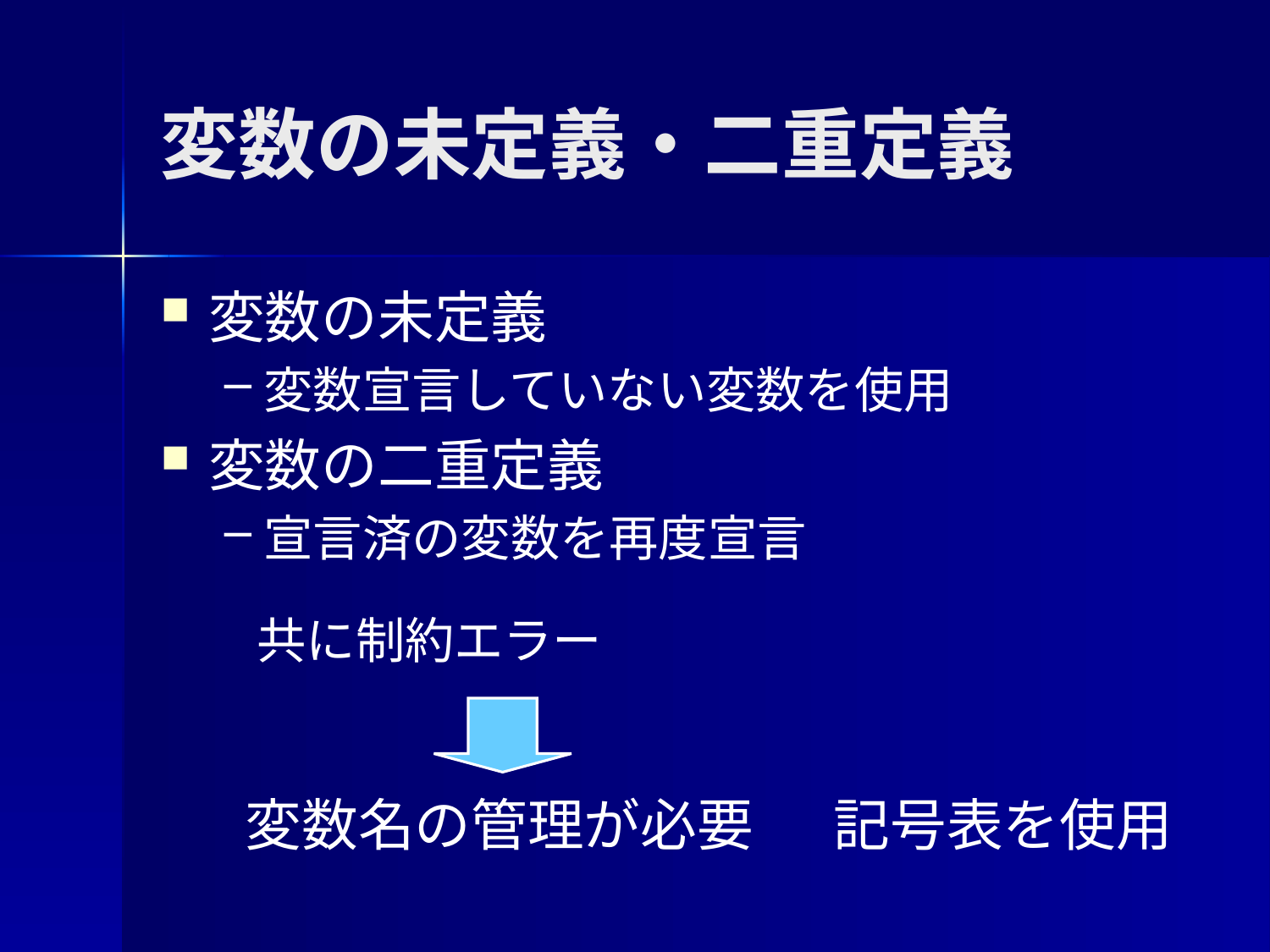

変数の未定義・二重定義
変数の未定義
変数宣言していない変数を使用
変数の二重定義
宣言済の変数を再度宣言
共に制約エラー

変数名の管理が必要
記号表を使用